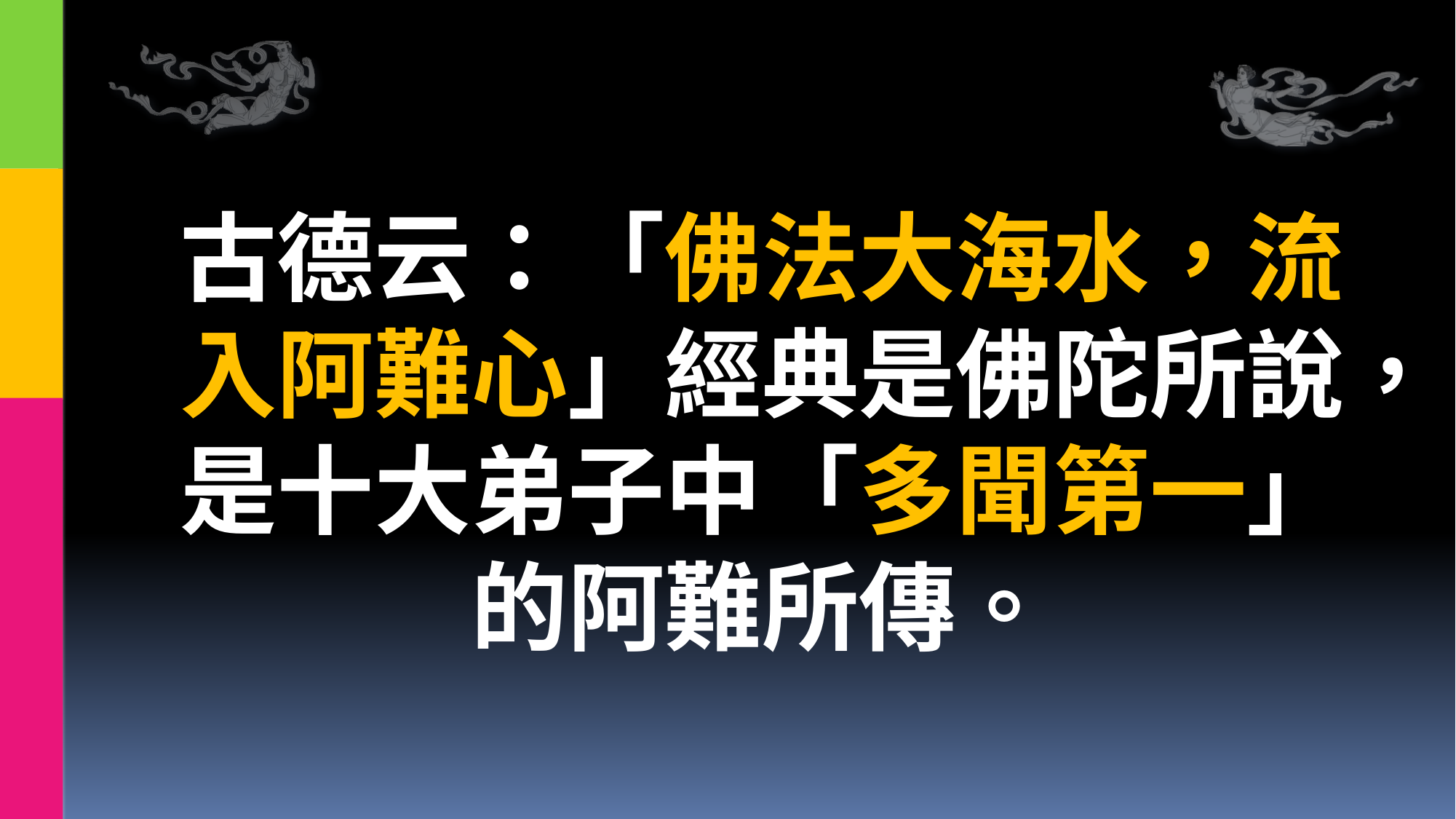

古德云：「佛法大海水，流入阿難心」經典是佛陀所說，是十大弟子中「多聞第一」的阿難所傳。